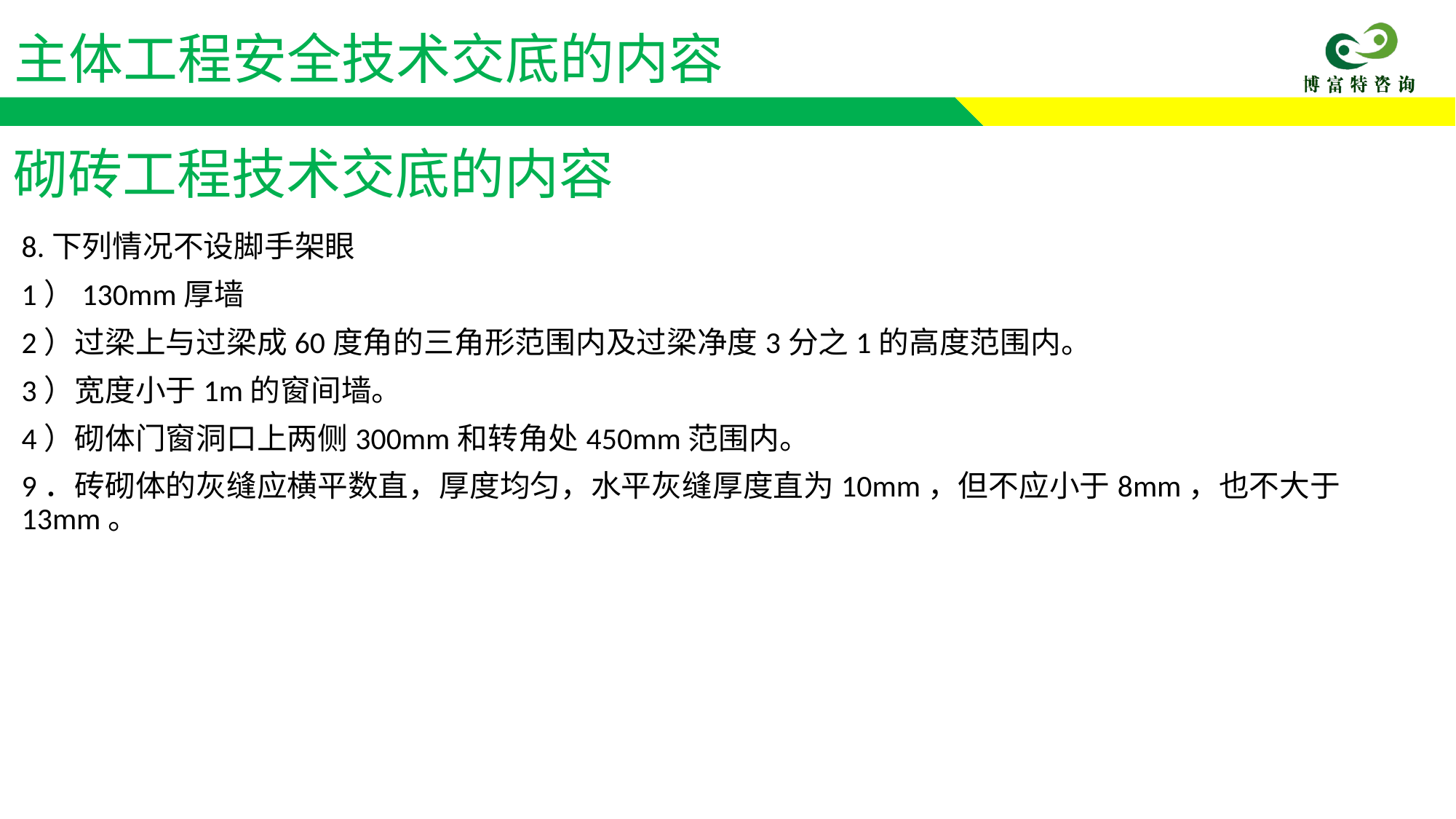

主体工程安全技术交底的内容

砌砖工程技术交底的内容
8.下列情况不设脚手架眼
1）130mm厚墙
2）过梁上与过梁成60度角的三角形范围内及过梁净度3分之1的高度范围内。
3）宽度小于1m的窗间墙。
4）砌体门窗洞口上两侧300mm和转角处450mm范围内。
9．砖砌体的灰缝应横平数直，厚度均匀，水平灰缝厚度直为10mm，但不应小于8mm，也不大于13mm。